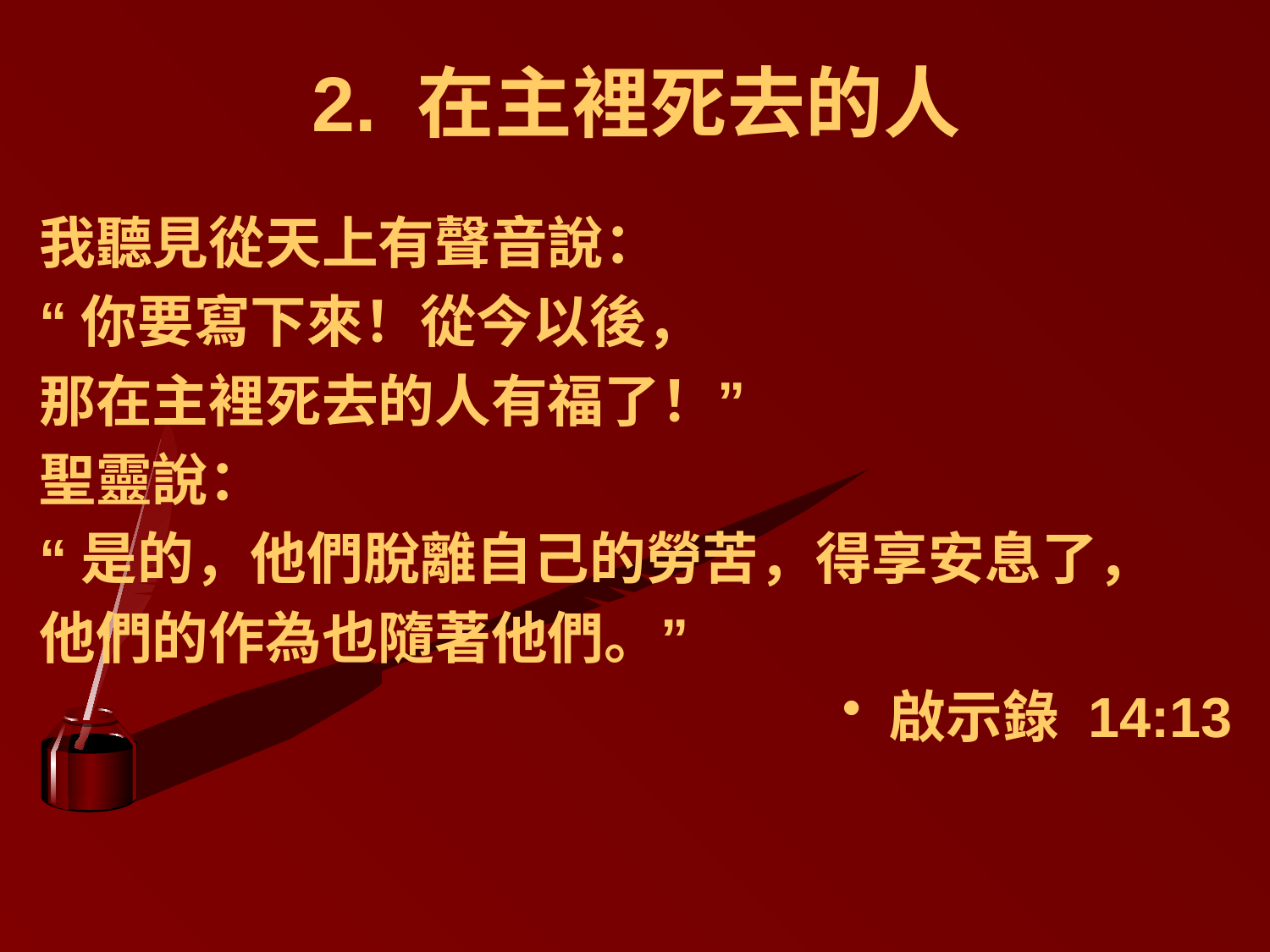

# 2. 在主裡死去的人
我聽見從天上有聲音說：
“你要寫下來！從今以後，
那在主裡死去的人有福了！”
聖靈說：
“是的，他們脫離自己的勞苦，得享安息了，
他們的作為也隨著他們。”
啟示錄 14:13